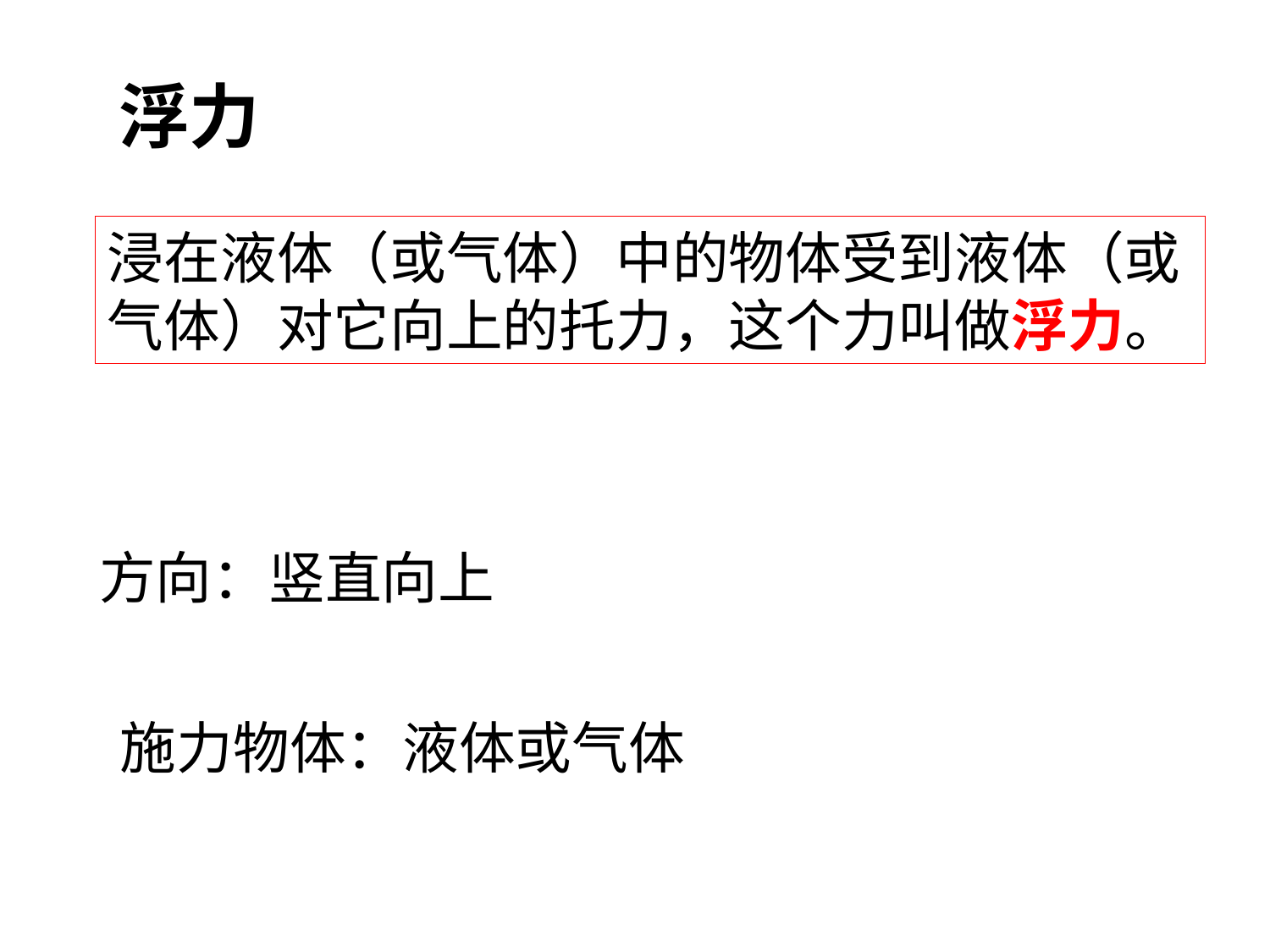

浮力
浸在液体（或气体）中的物体受到液体（或气体）对它向上的托力，这个力叫做浮力。
方向：竖直向上
施力物体：液体或气体